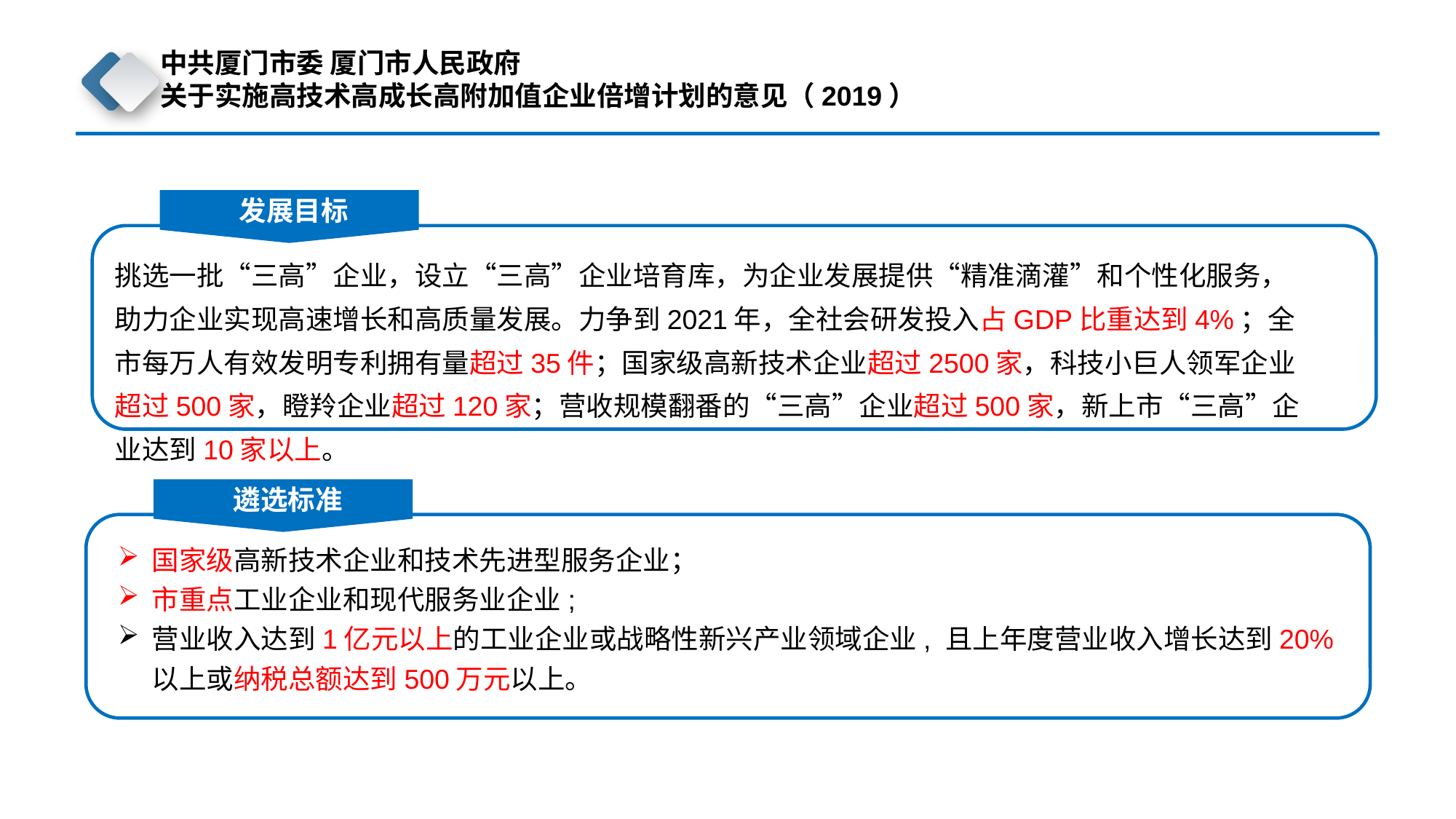

中共厦门市委 厦门市人民政府
关于实施高技术高成长高附加值企业倍增计划的意见（2019）

发展目标
引资奖励

挑选一批“三高”企业，设立“三高”企业培育库，为企业发展提供“精准滴灌”和个性化服务，助力企业实现高速增长和高质量发展。力争到2021年，全社会研发投入占GDP比重达到4%；全市每万人有效发明专利拥有量超过35件；国家级高新技术企业超过2500家，科技小巨人领军企业超过500家，瞪羚企业超过120家；营收规模翻番的“三高”企业超过500家，新上市“三高”企业达到10家以上。

遴选标准

国家级高新技术企业和技术先进型服务企业；
市重点工业企业和现代服务业企业;
营业收入达到1亿元以上的工业企业或战略性新兴产业领域企业, 且上年度营业收入增长达到20%以上或纳税总额达到500万元以上。